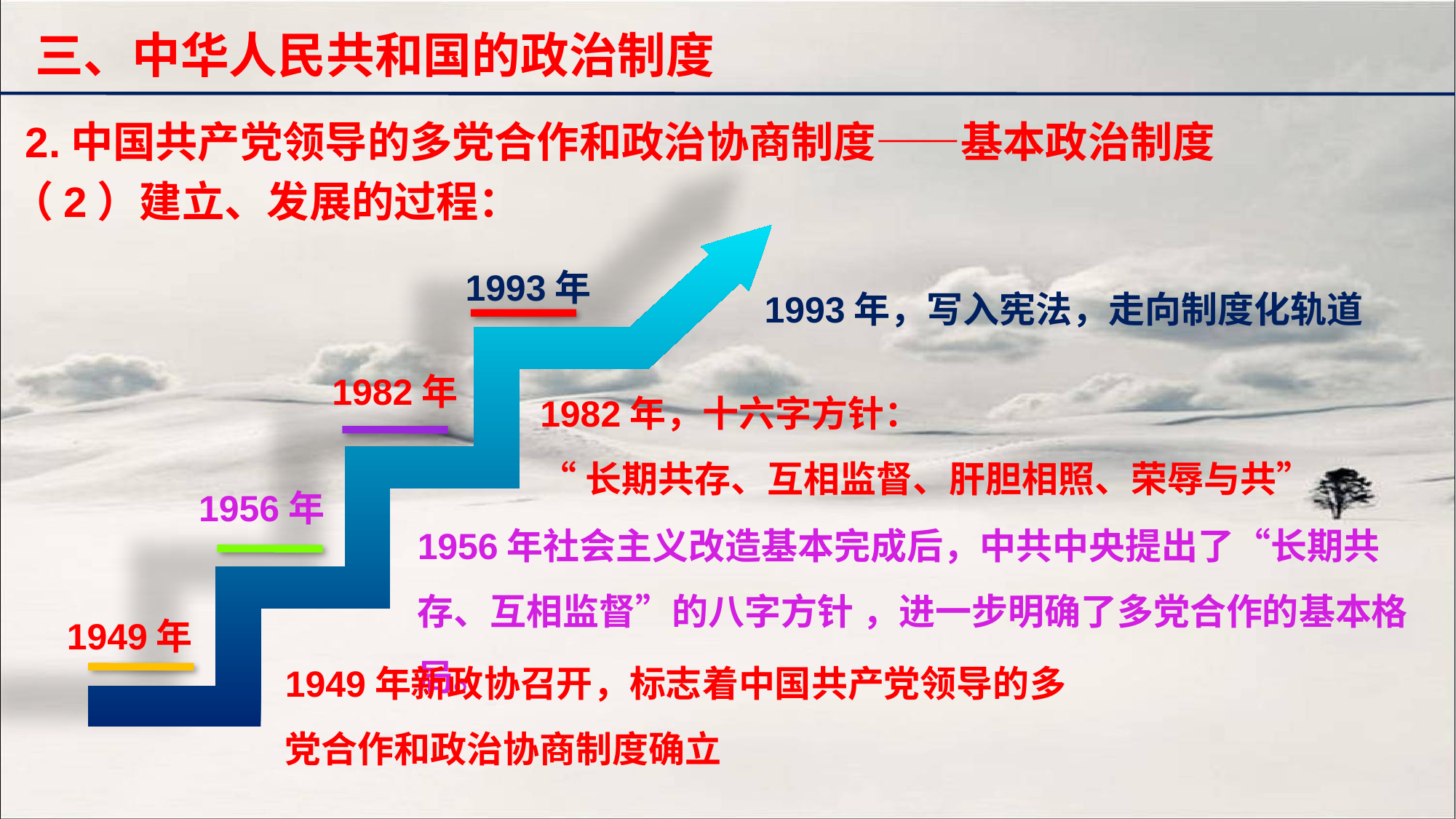

三、中华人民共和国的政治制度
2.中国共产党领导的多党合作和政治协商制度——基本政治制度
（2）建立、发展的过程：

1993年
1982年，十六字方针：
“长期共存、互相监督、肝胆相照、荣辱与共”
1982年
1956年
1956年社会主义改造基本完成后，中共中央提出了“长期共存、互相监督”的八字方针 ，进一步明确了多党合作的基本格局。
1949年
1949年新政协召开，标志着中国共产党领导的多党合作和政治协商制度确立
1993年，写入宪法，走向制度化轨道